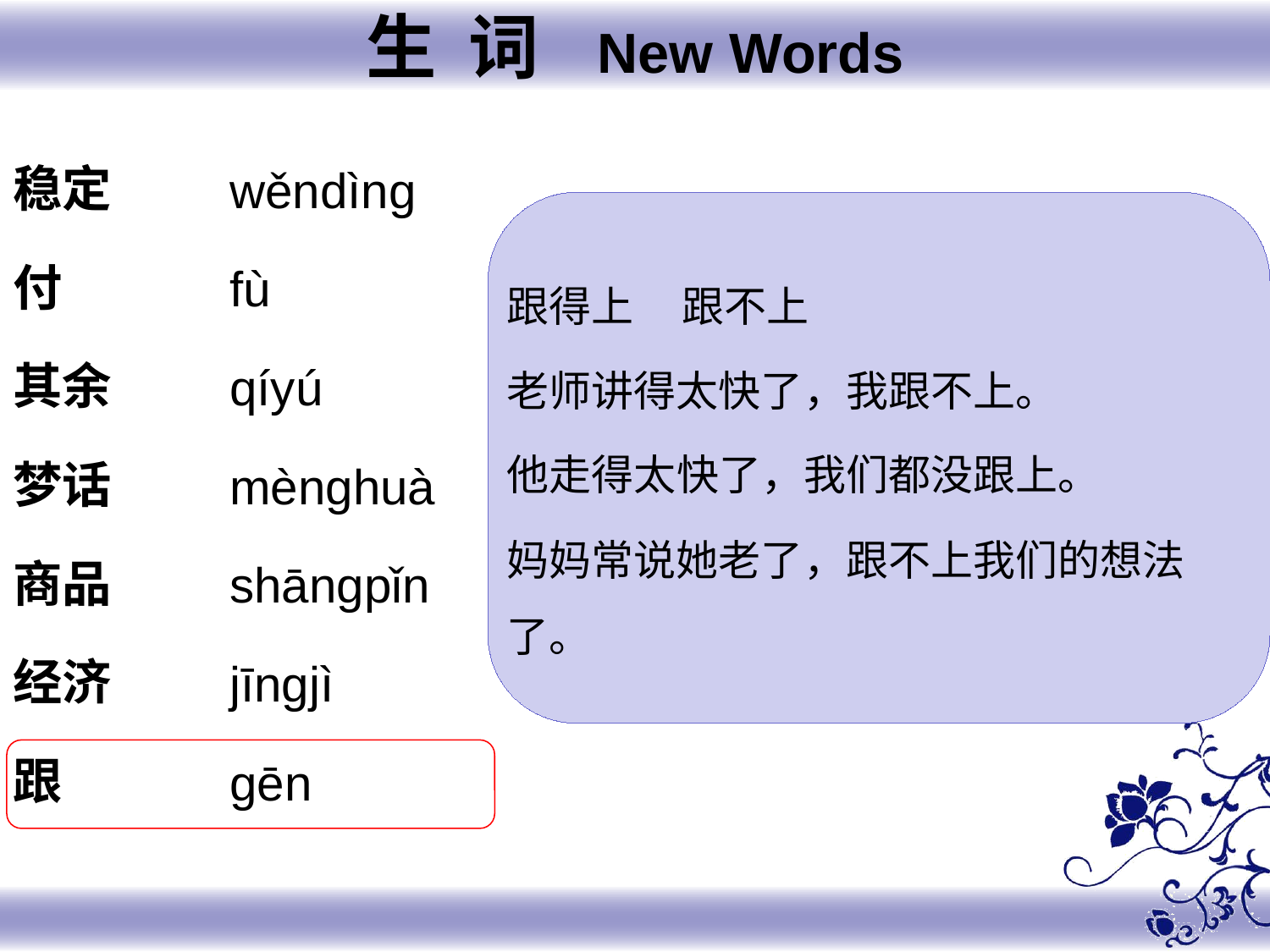

生  词   New Words
稳定
付
其余
梦话
商品
经济
跟
wěndìng
fù
qíyú
mènghuà
shāngpǐn
jīngjì
gēn

跟得上     跟不上
老师讲得太快了，我跟不上。
他走得太快了，我们都没跟上。
妈妈常说她老了，跟不上我们的想法了。